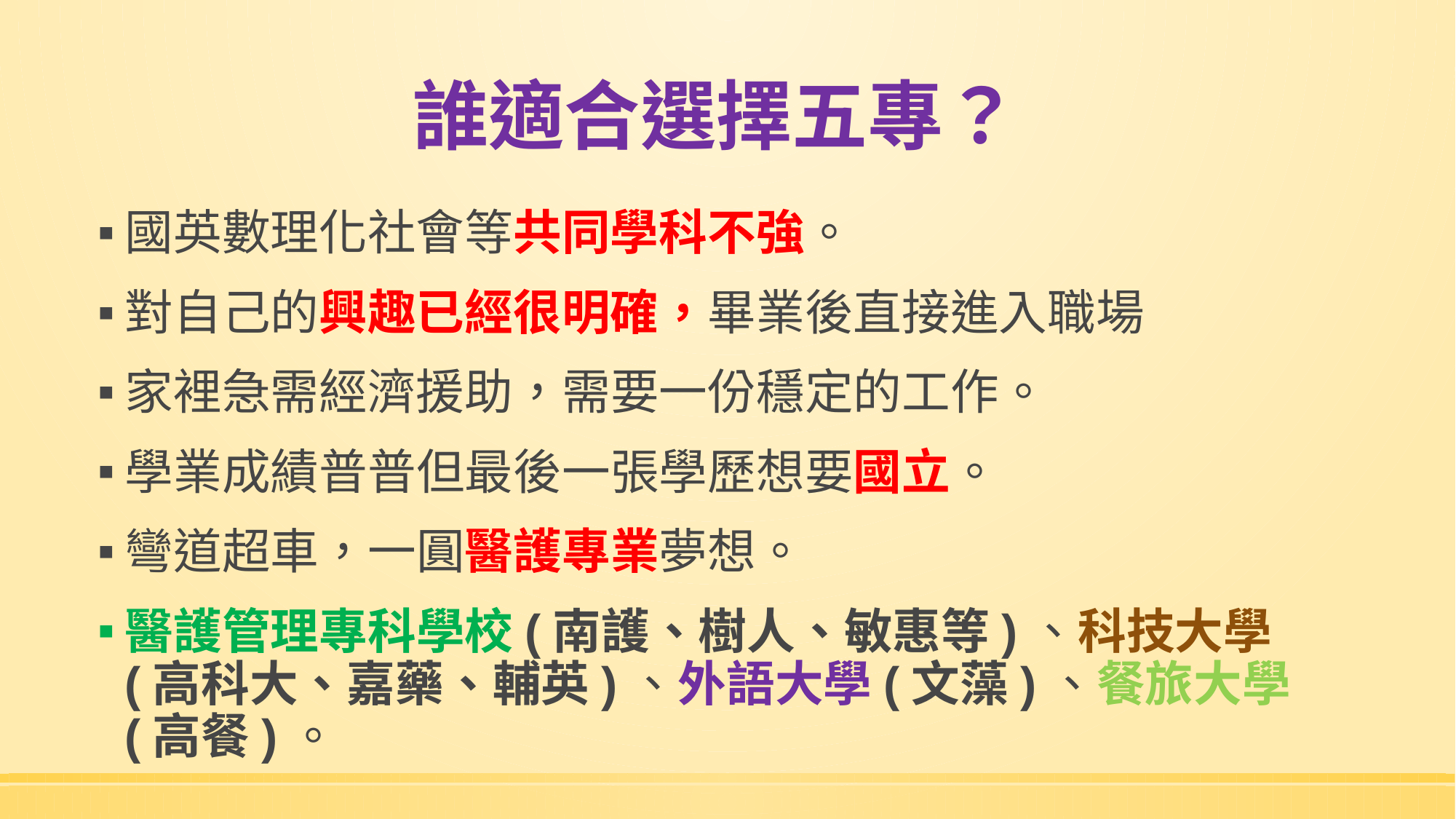

# 誰適合選擇五專？
國英數理化社會等共同學科不強。
對自己的興趣已經很明確，畢業後直接進入職場
家裡急需經濟援助，需要一份穩定的工作。
學業成績普普但最後一張學歷想要國立。
彎道超車，一圓醫護專業夢想。
醫護管理專科學校(南護、樹人、敏惠等)、科技大學(高科大、嘉藥、輔英)、外語大學(文藻)、餐旅大學(高餐)。